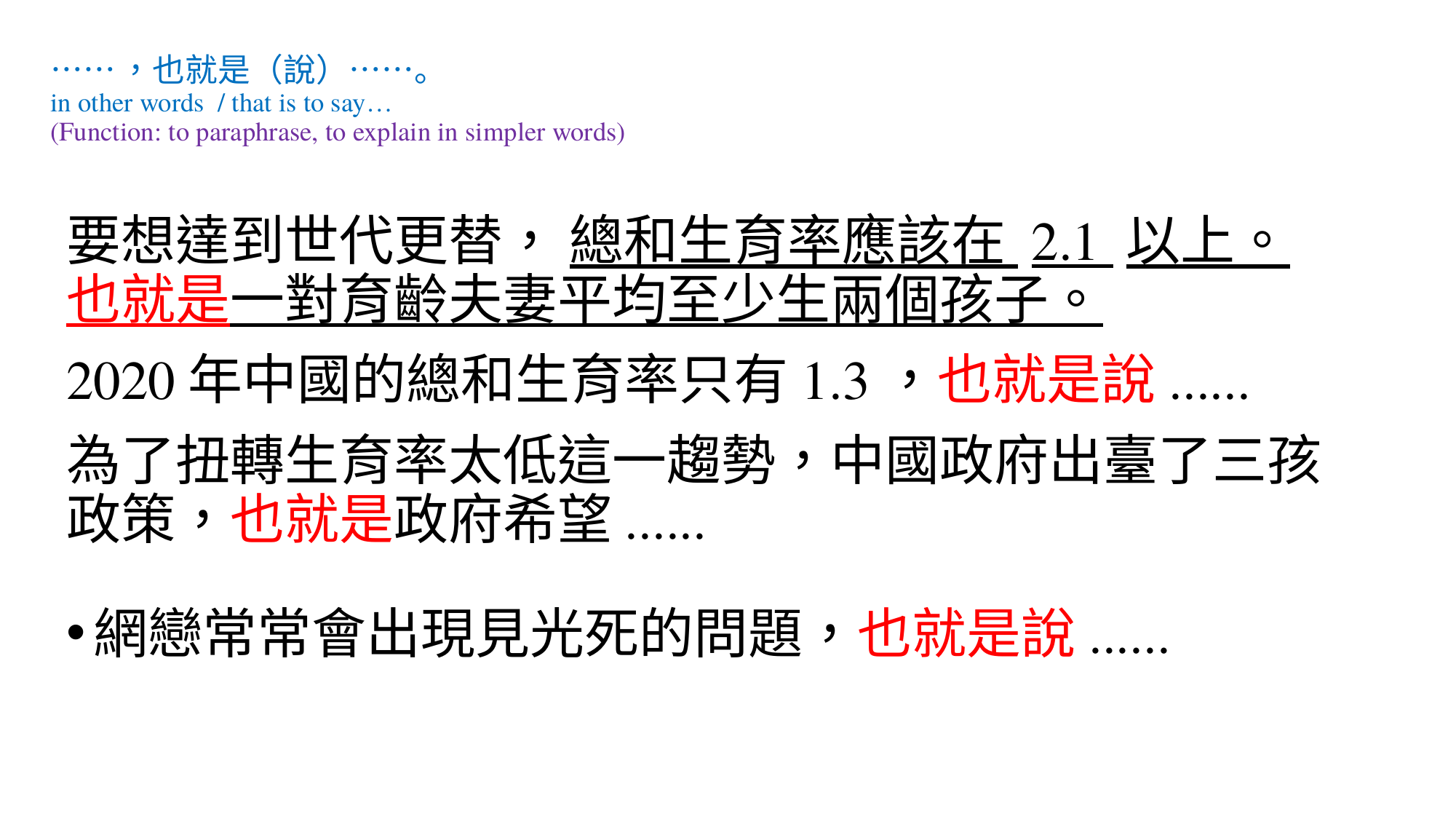

# ……，也就是（說）……。 in other words  / that is to say… (Function: to paraphrase, to explain in simpler words)
要想達到世代更替， 總和生育率應該在 2.1 以上。 也就是一對育齡夫妻平均至少生兩個孩子。
2020年中國的總和生育率只有1.3，也就是說......
為了扭轉生育率太低這一趨勢，中國政府出臺了三孩政策，也就是政府希望......
網戀常常會出現見光死的問題，也就是說......